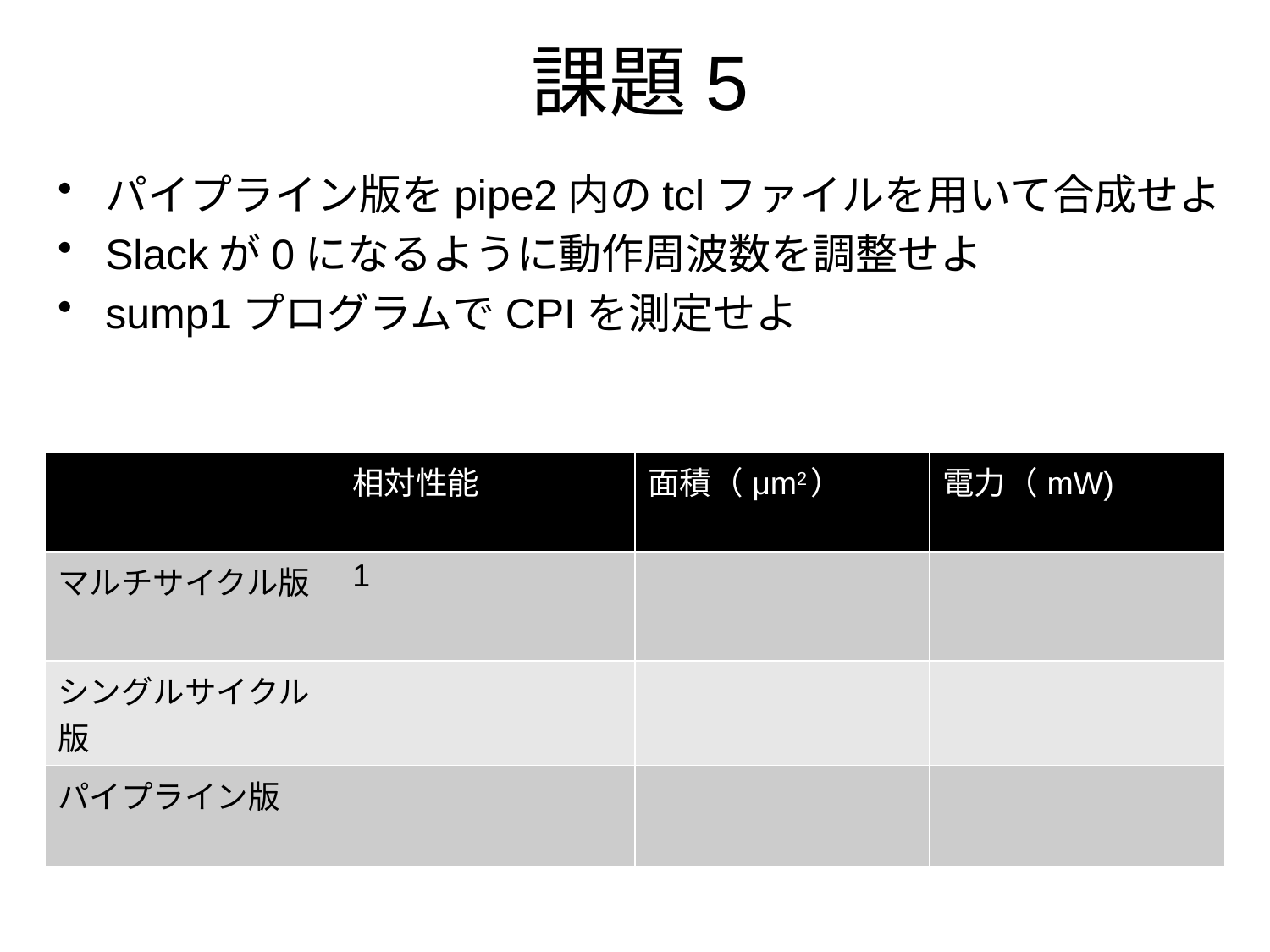

# 課題5
パイプライン版をpipe2内のtclファイルを用いて合成せよ
Slackが0になるように動作周波数を調整せよ
sump1プログラムでCPIを測定せよ
|  | 相対性能 | 面積（μm2） | 電力（mW) |
| --- | --- | --- | --- |
| マルチサイクル版 | 1 |  |  |
| シングルサイクル版 |  |  |  |
| パイプライン版 |  |  |  |